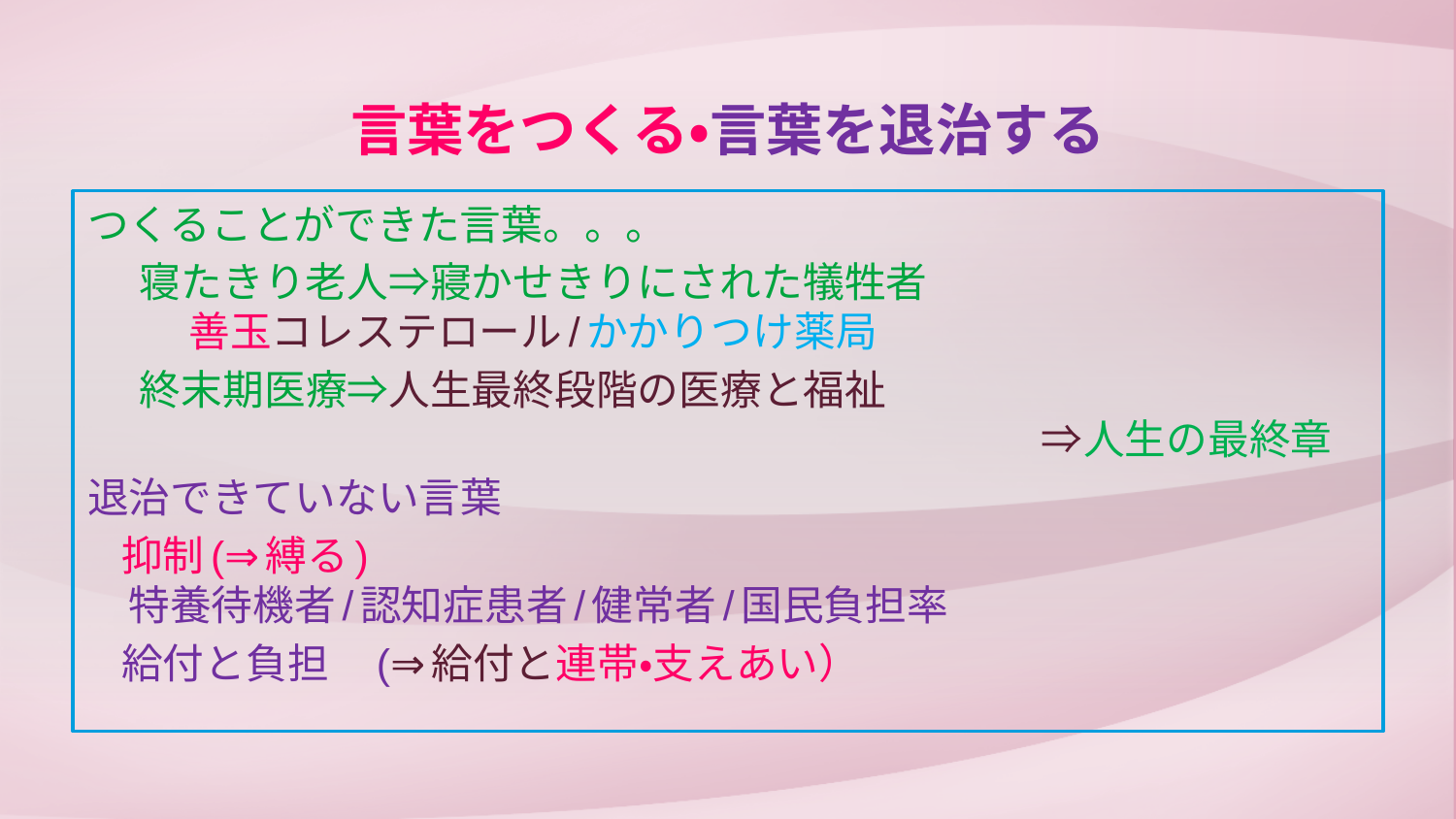

# 言葉をつくる・言葉を退治する
つくることができた言葉。。。
     寝たきり老人⇒寢かせきりにされた犠牲者
           善玉コレステロール/かかりつけ薬局
     終末期医療⇒人生最終段階の医療と福祉
　　　　　　　　　　　　　　　　　　　　　　　⇒人生の最終章
退治できていない言葉
   抑制(⇒縛る)
   特養待機者/認知症患者/健常者/国民負担率
   給付と負担　(⇒給付と連帯・支えあい）